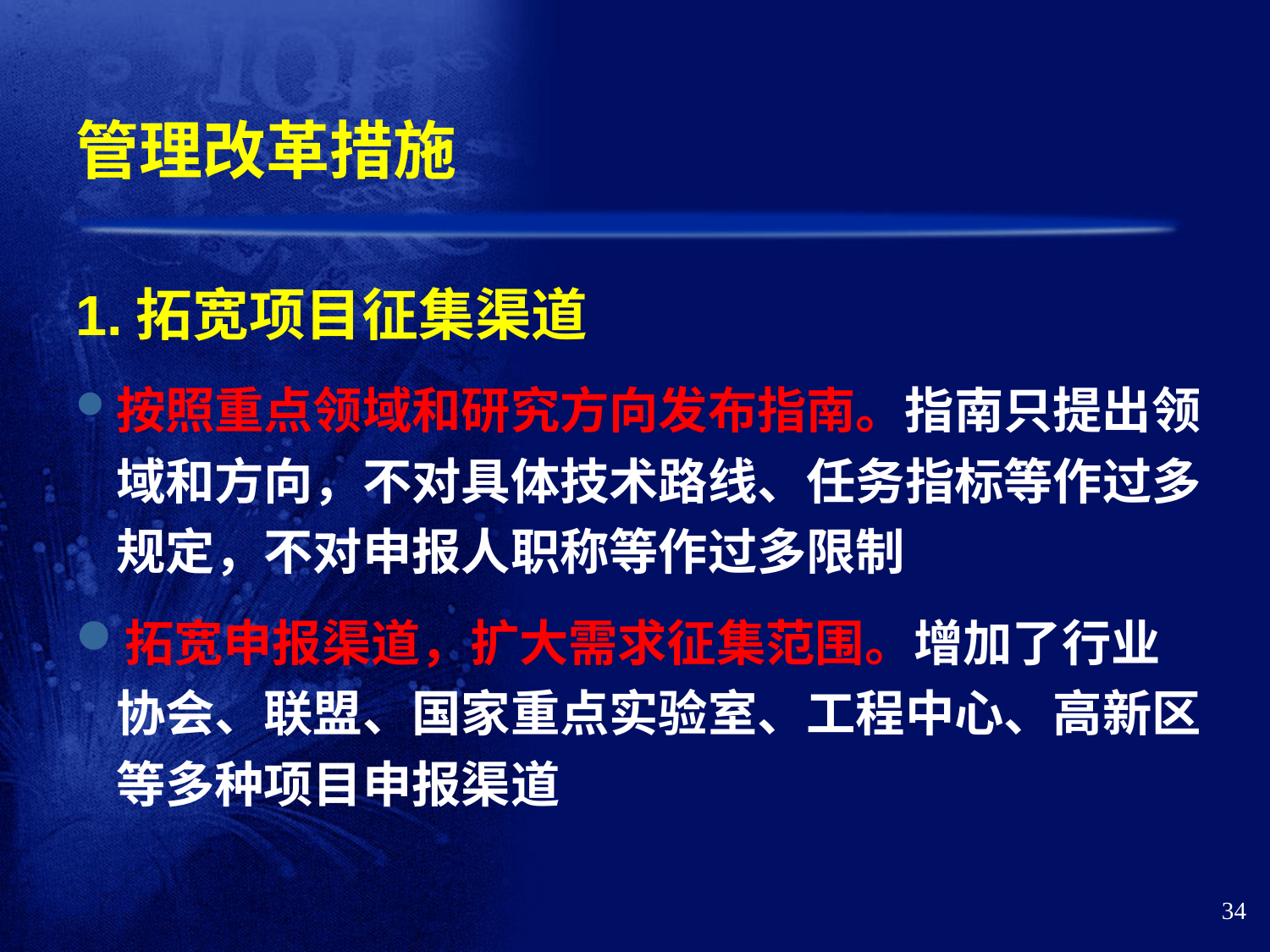

管理改革措施

1.拓宽项目征集渠道
按照重点领域和研究方向发布指南。指南只提出领域和方向，不对具体技术路线、任务指标等作过多规定，不对申报人职称等作过多限制
拓宽申报渠道，扩大需求征集范围。增加了行业协会、联盟、国家重点实验室、工程中心、高新区等多种项目申报渠道
34